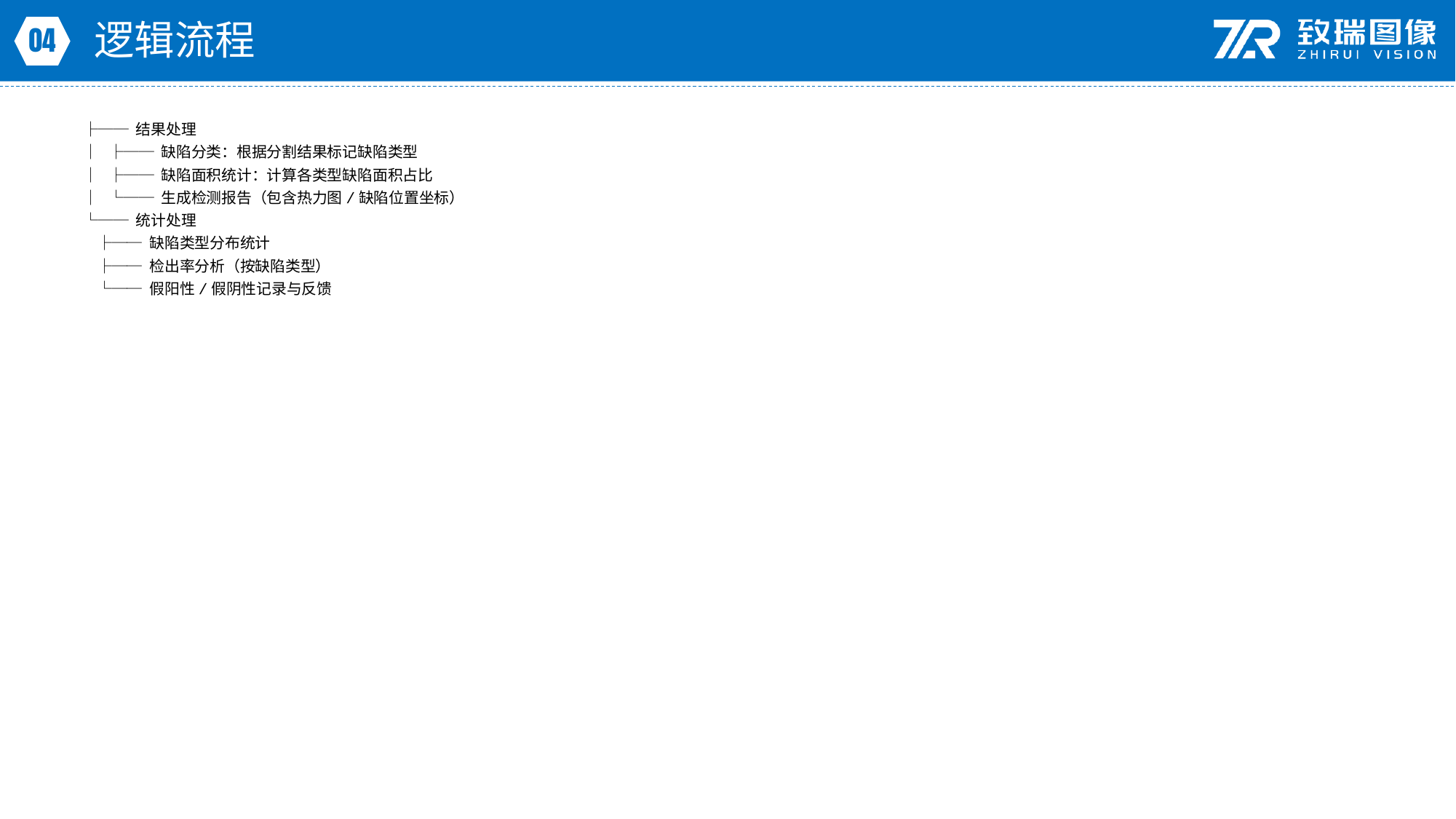

逻辑流程
04

├── 结果处理
│   ├── 缺陷分类：根据分割结果标记缺陷类型
│   ├── 缺陷面积统计：计算各类型缺陷面积占比
│   └── 生成检测报告（包含热力图/缺陷位置坐标）
└── 统计处理
    ├── 缺陷类型分布统计
    ├── 检出率分析（按缺陷类型）
    └── 假阳性/假阴性记录与反馈